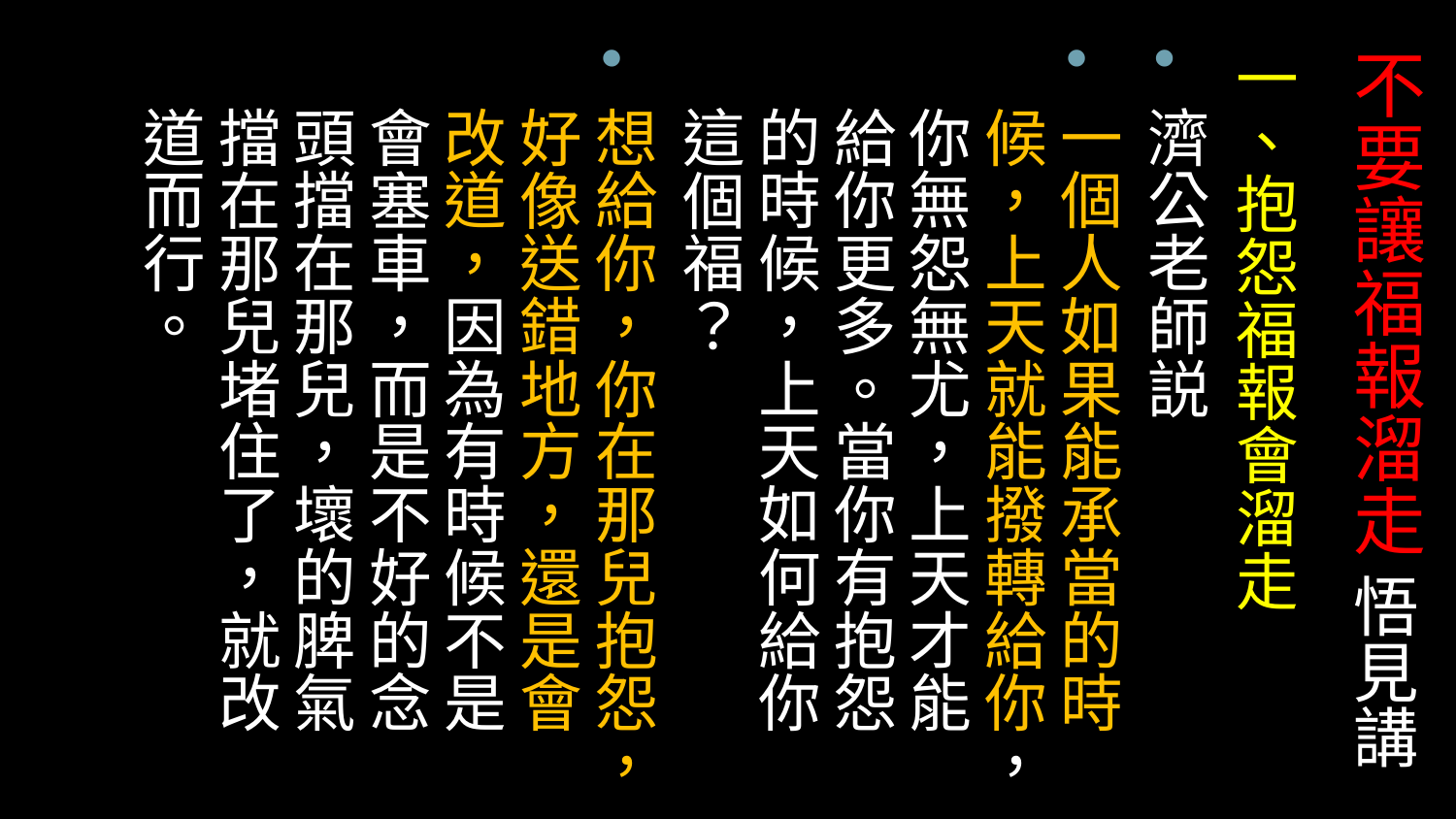

# 不要讓福報溜走 悟見講
一、抱怨福報會溜走
濟公老師説
一個人如果能承當的時候，上天就能撥轉給你，你無怨無尤，上天才能給你更多。當你有抱怨的時候，上天如何給你這個福？
想給你，你在那兒抱怨，好像送錯地方，還是會改道，因為有時候不是會塞車，而是不好的念頭擋在那兒，壞的脾氣擋在那兒堵住了，就改道而行。